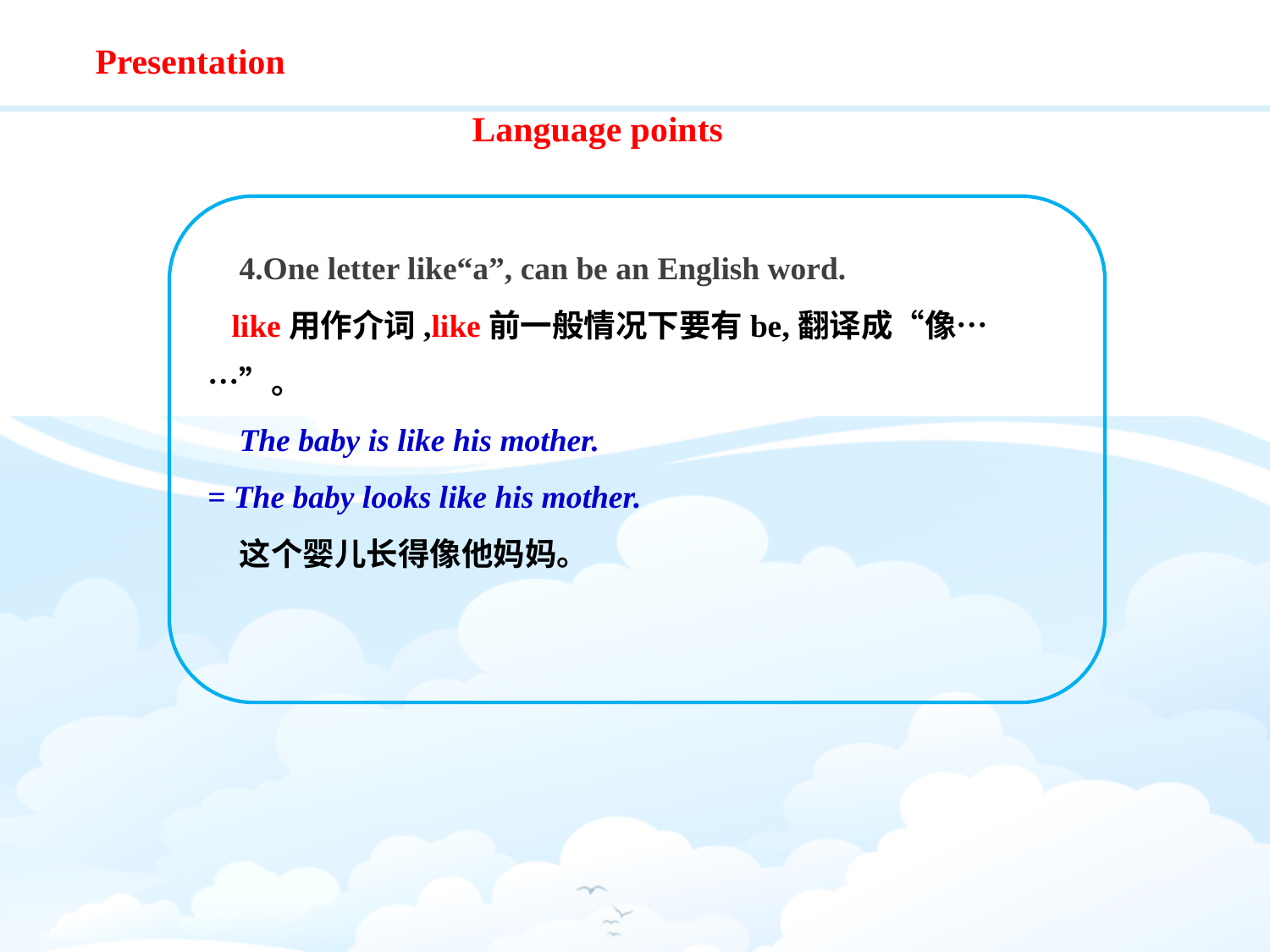

Presentation
Language points

4.One letter like“a”, can be an English word.
   like用作介词,like前一般情况下要有be,翻译成“像……”。
The baby is like his mother.
= The baby looks like his mother.
这个婴儿长得像他妈妈。